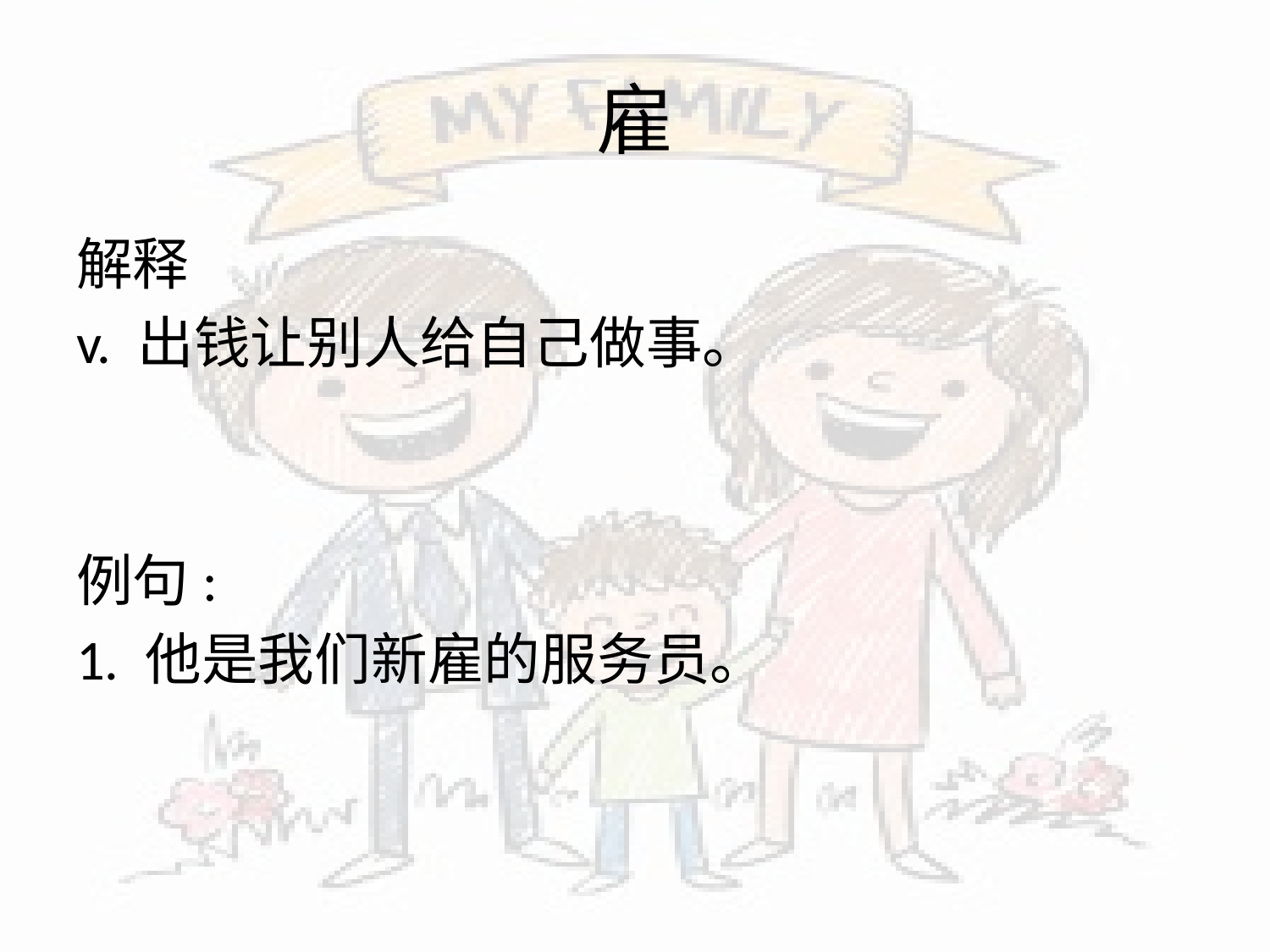

# 雇
解释
v. 出钱让别人给自己做事。

例句:
1. 他是我们新雇的服务员。